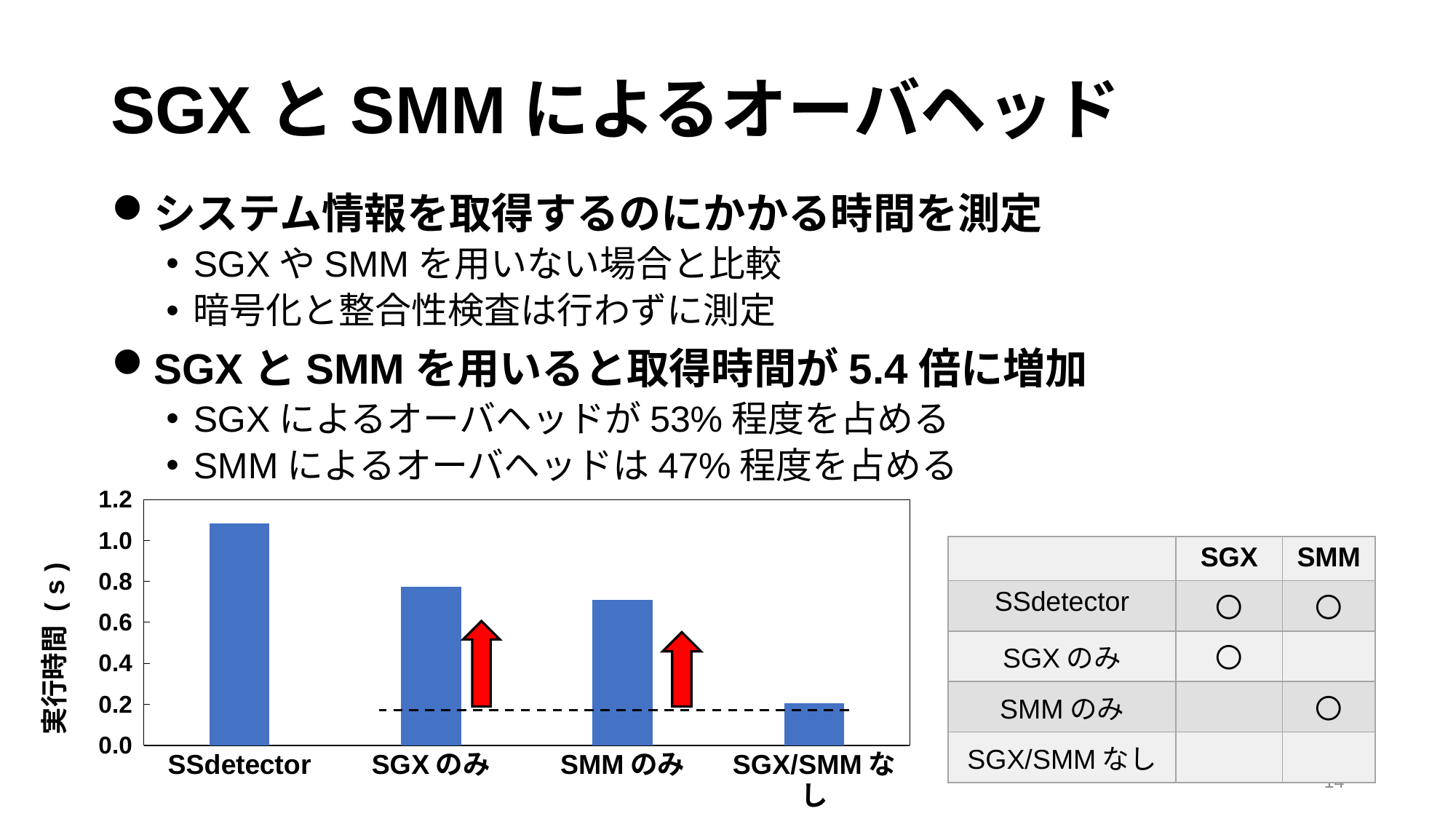

# SGXとSMMによるオーバヘッド
システム情報を取得するのにかかる時間を測定
SGXやSMMを用いない場合と比較
暗号化と整合性検査は行わずに測定
SGXとSMMを用いると取得時間が5.4倍に増加
SGXによるオーバヘッドが53%程度を占める
SMMによるオーバヘッドは47%程度を占める

### Chart

| Category |  |
|---|---|
| SSdetector | 1.0829877257 |
| SGXのみ | 0.7754721391 |
| SMMのみ | 0.7097324985 |
| SGX/SMMなし | 0.2044976257 |
|  | SGX | SMM |
| --- | --- | --- |
| SSdetector | 〇 | 〇 |
| SGXのみ | 〇 |  |
| SMMのみ |  | 〇 |
| SGX/SMMなし |  |  |
14